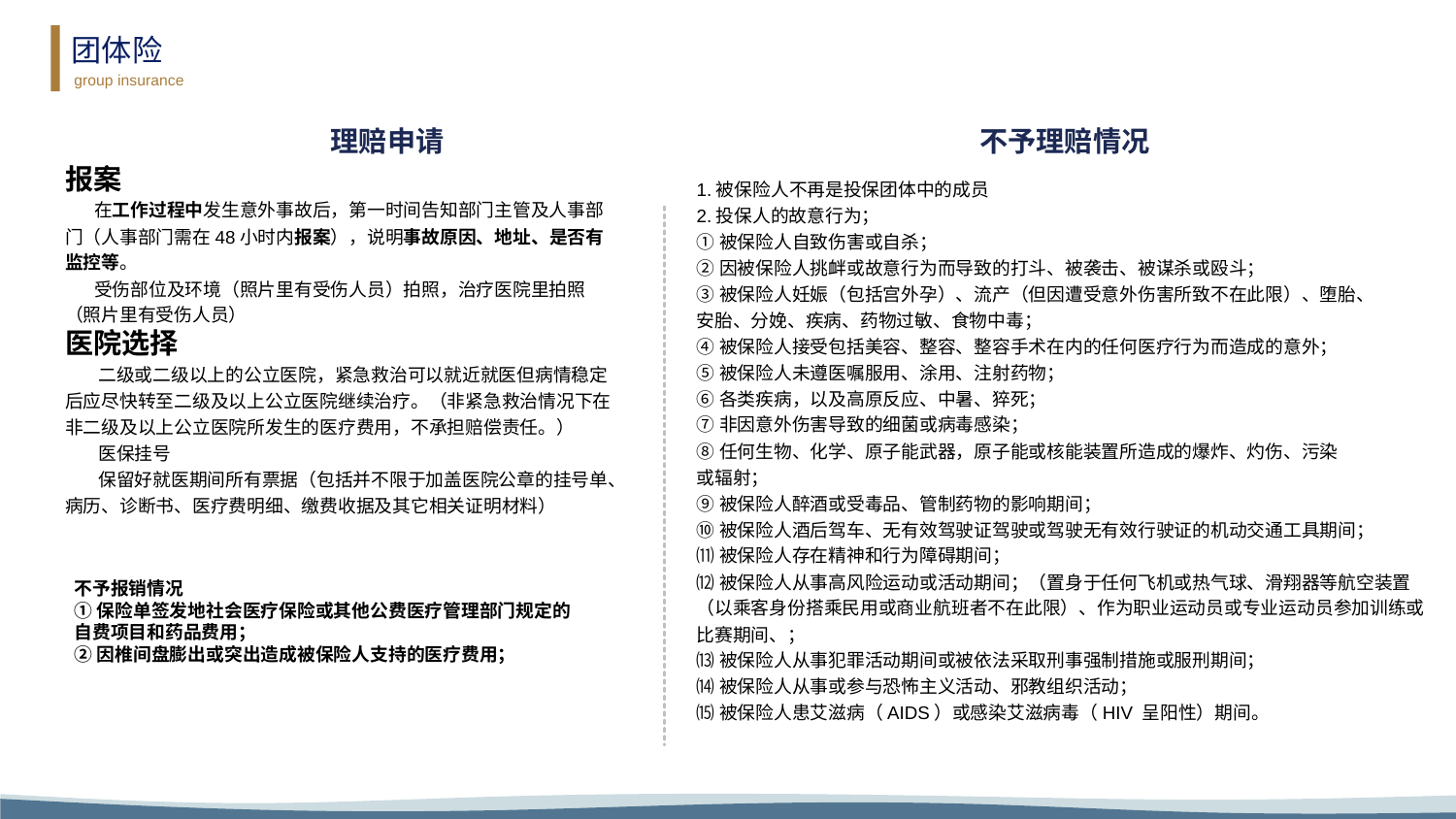

团体险

group insurance
不予理赔情况
理赔申请
报案
      在工作过程中发生意外事故后，第一时间告知部门主管及人事部门（人事部门需在48小时内报案），说明事故原因、地址、是否有监控等。
      受伤部位及环境（照片里有受伤人员）拍照，治疗医院里拍照（照片里有受伤人员）
医院选择
       二级或二级以上的公立医院，紧急救治可以就近就医但病情稳定后应尽快转至二级及以上公立医院继续治疗。（非紧急救治情况下在非二级及以上公立医院所发生的医疗费用，不承担赔偿责任。）
       医保挂号
       保留好就医期间所有票据（包括并不限于加盖医院公章的挂号单、病历、诊断书、医疗费明细、缴费收据及其它相关证明材料）

1.被保险人不再是投保团体中的成员
2.投保人的故意行为；
①被保险人自致伤害或自杀；
②因被保险人挑衅或故意行为而导致的打斗、被袭击、被谋杀或殴斗；
③被保险人妊娠（包括宫外孕）、流产（但因遭受意外伤害所致不在此限）、堕胎、
安胎、分娩、疾病、药物过敏、食物中毒；
④被保险人接受包括美容、整容、整容手术在内的任何医疗行为而造成的意外；
⑤被保险人未遵医嘱服用、涂用、注射药物；
⑥各类疾病，以及高原反应、中暑、猝死；
⑦非因意外伤害导致的细菌或病毒感染；
⑧任何生物、化学、原子能武器，原子能或核能装置所造成的爆炸、灼伤、污染
或辐射；
⑨被保险人醉酒或受毒品、管制药物的影响期间；
⑩被保险人酒后驾车、无有效驾驶证驾驶或驾驶无有效行驶证的机动交通工具期间；
⑾被保险人存在精神和行为障碍期间；
⑿被保险人从事高风险运动或活动期间；（置身于任何飞机或热气球、滑翔器等航空装置（以乘客身份搭乘民用或商业航班者不在此限）、作为职业运动员或专业运动员参加训练或比赛期间、；
⒀被保险人从事犯罪活动期间或被依法采取刑事强制措施或服刑期间；
⒁被保险人从事或参与恐怖主义活动、邪教组织活动；
⒂被保险人患艾滋病（AIDS）或感染艾滋病毒（HIV 呈阳性）期间。

不予报销情况
①保险单签发地社会医疗保险或其他公费医疗管理部门规定的自费项目和药品费用；
②因椎间盘膨出或突出造成被保险人支持的医疗费用；